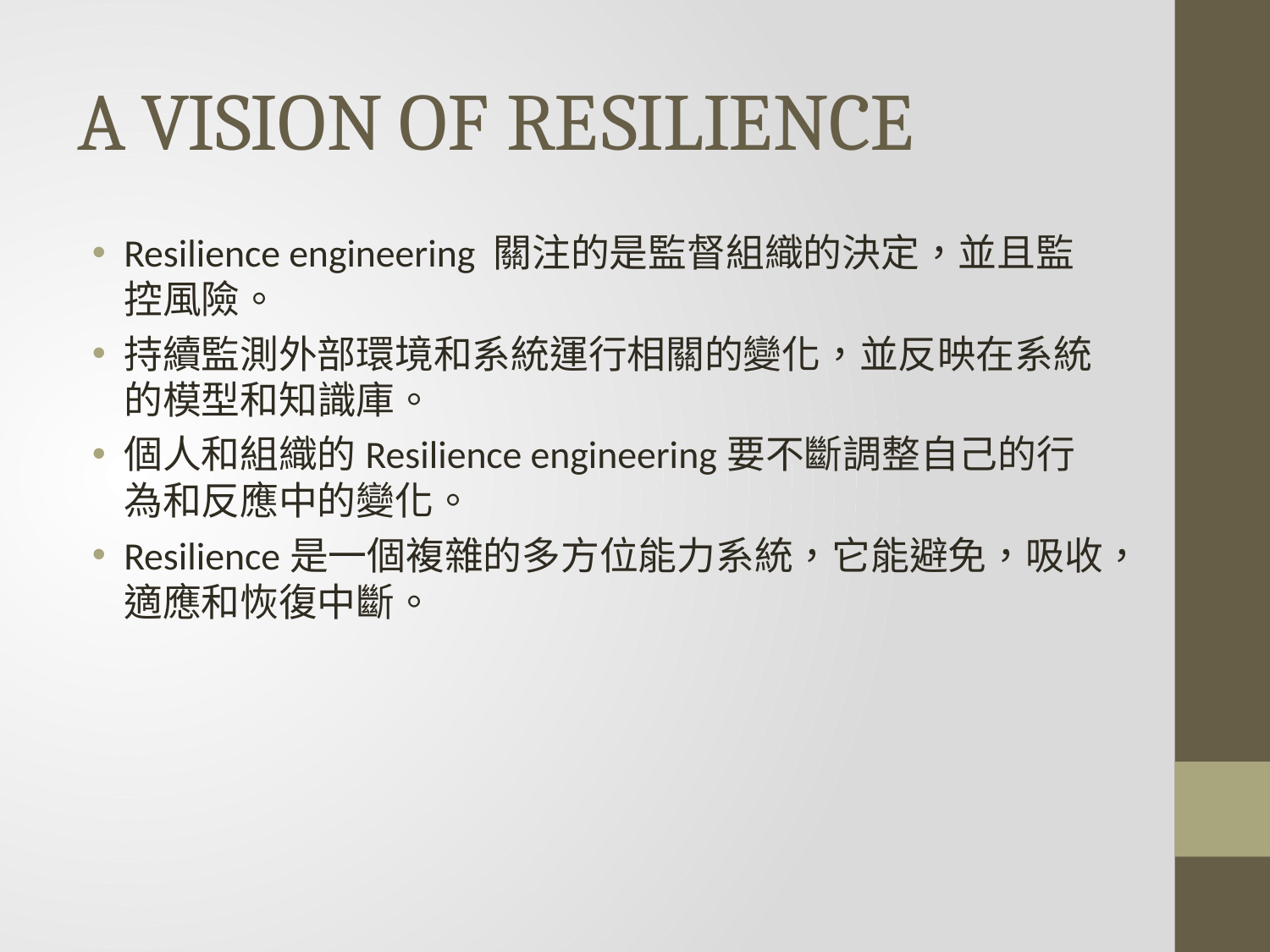

# A VISION OF RESILIENCE
Resilience engineering 關注的是監督組織的決定，並且監控風險。
持續監測外部環境和系統運行相關的變化，並反映在系統的模型和知識庫。
個人和組織的Resilience engineering要不斷調整自己的行為和反應中的變化。
Resilience是一個複雜的多方位能力系統，它能避免，吸收，適應和恢復中斷。